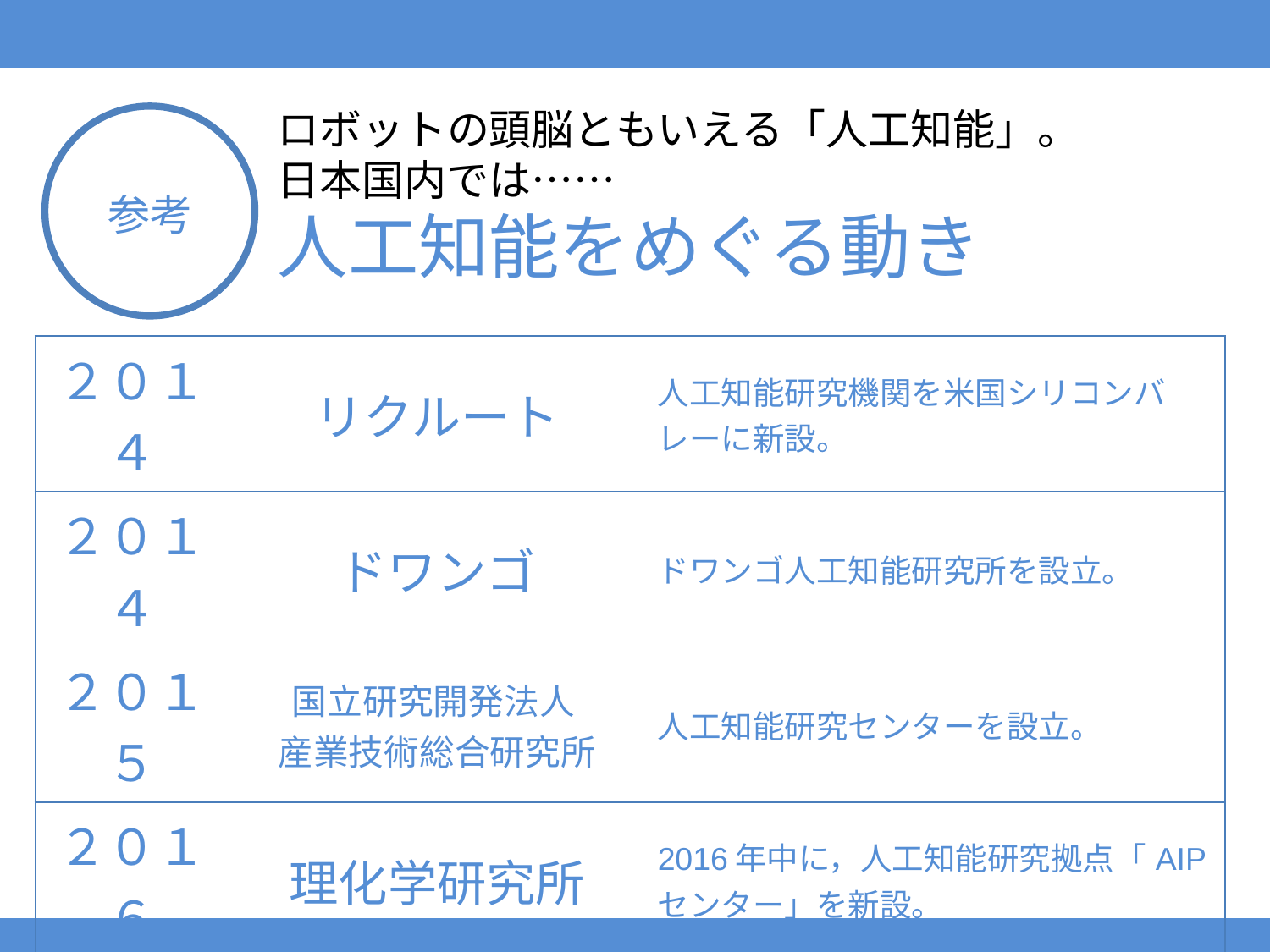

ロボットの頭脳ともいえる「人工知能」。
日本国内では……

参考
# 人工知能をめぐる動き
| ２０１４ | リクルート | 人工知能研究機関を米国シリコンバレーに新設。 |
| --- | --- | --- |
| ２０１４ | ドワンゴ | ドワンゴ人工知能研究所を設立。 |
| ２０１５ | 国立研究開発法人 産業技術総合研究所 | 人工知能研究センターを設立。 |
| ２０１６ | 理化学研究所 | 2016年中に，人工知能研究拠点「AIPセンター」を新設。 |
| ２０１６ | トヨタ自動車 | 2016年1月，人工知能研究の会社を米シリコンバレーに創設。CEOに米国防総省国防高等研究計画局（DARPA）のギル・プラット氏を迎える。 |